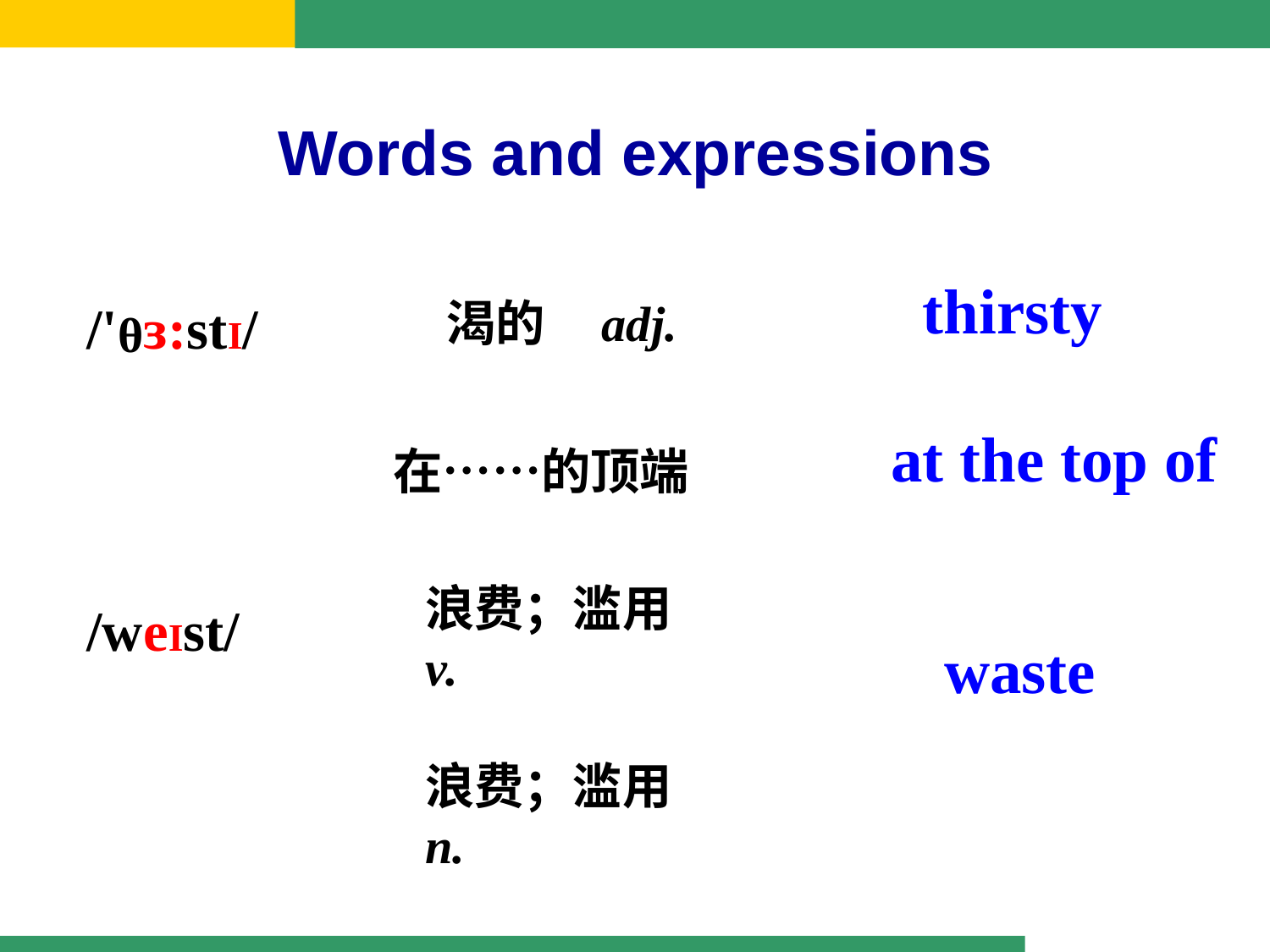

Words and expressions
/'θɜ:stI/

/weIst/
thirsty
渴的    adj.
at the top of
在……的顶端
浪费；滥用    v.

浪费；滥用    n.
waste